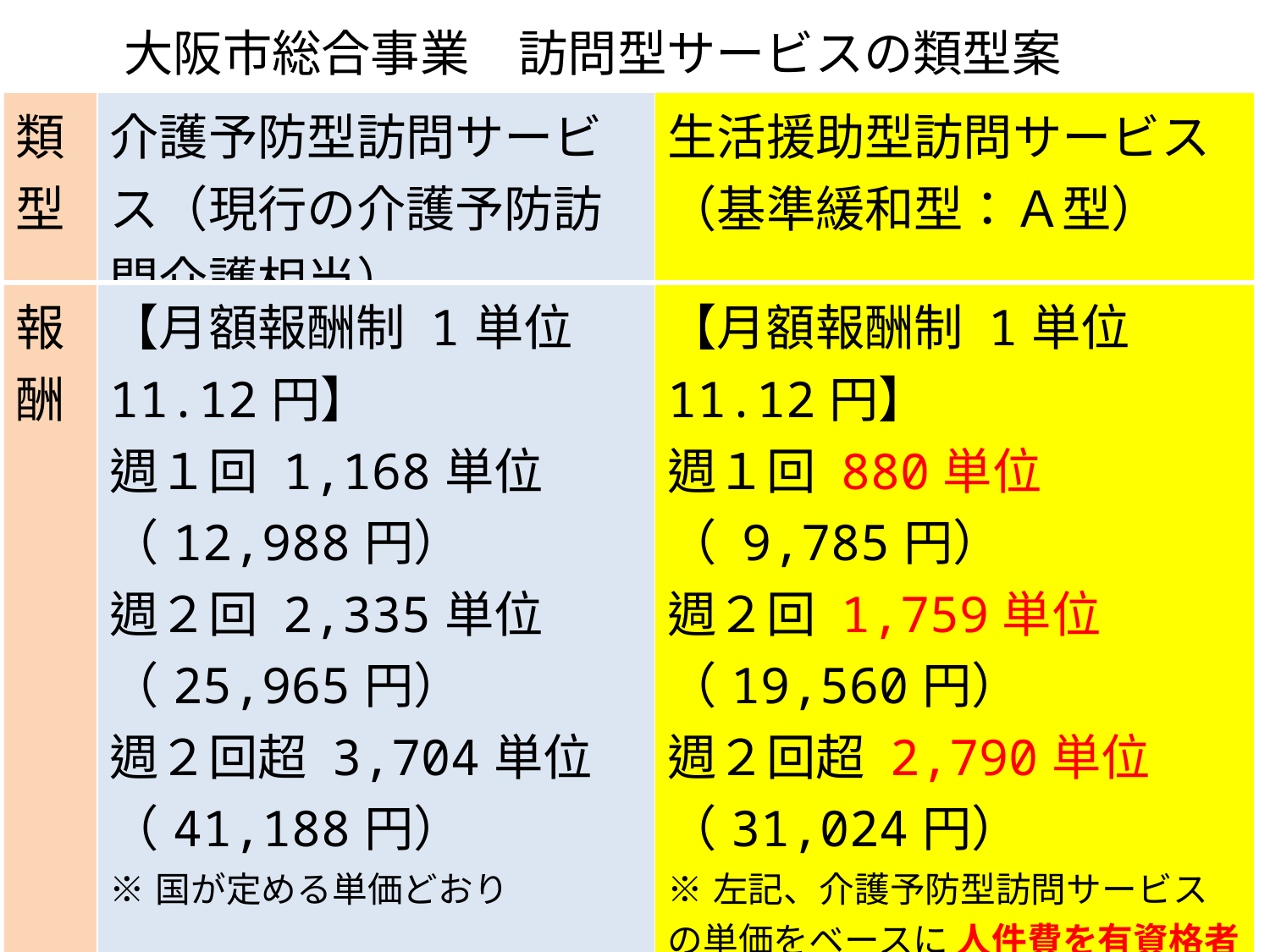

大阪市総合事業　訪問型サービスの類型案
| 類型 | 介護予防型訪問サービス（現行の介護予防訪問介護相当） | 生活援助型訪問サービス（基準緩和型：Ａ型） |
| --- | --- | --- |
| 報酬 | 【月額報酬制 1単位11.12円】 週１回 1,168単位 （12,988円） 週２回 2,335単位（25,965円） 週２回超 3,704単位（41,188円） ※国が定める単価どおり | 【月額報酬制 1単位 11.12円】 週１回 880単位 （ 9,785円） 週２回 1,759単位 （19,560円） 週２回超 2,790単位 （31,024円） ※左記、介護予防型訪問サービスの単価をベースに 人件費を有資格者から無資格者に緩和する分だけ減額 |